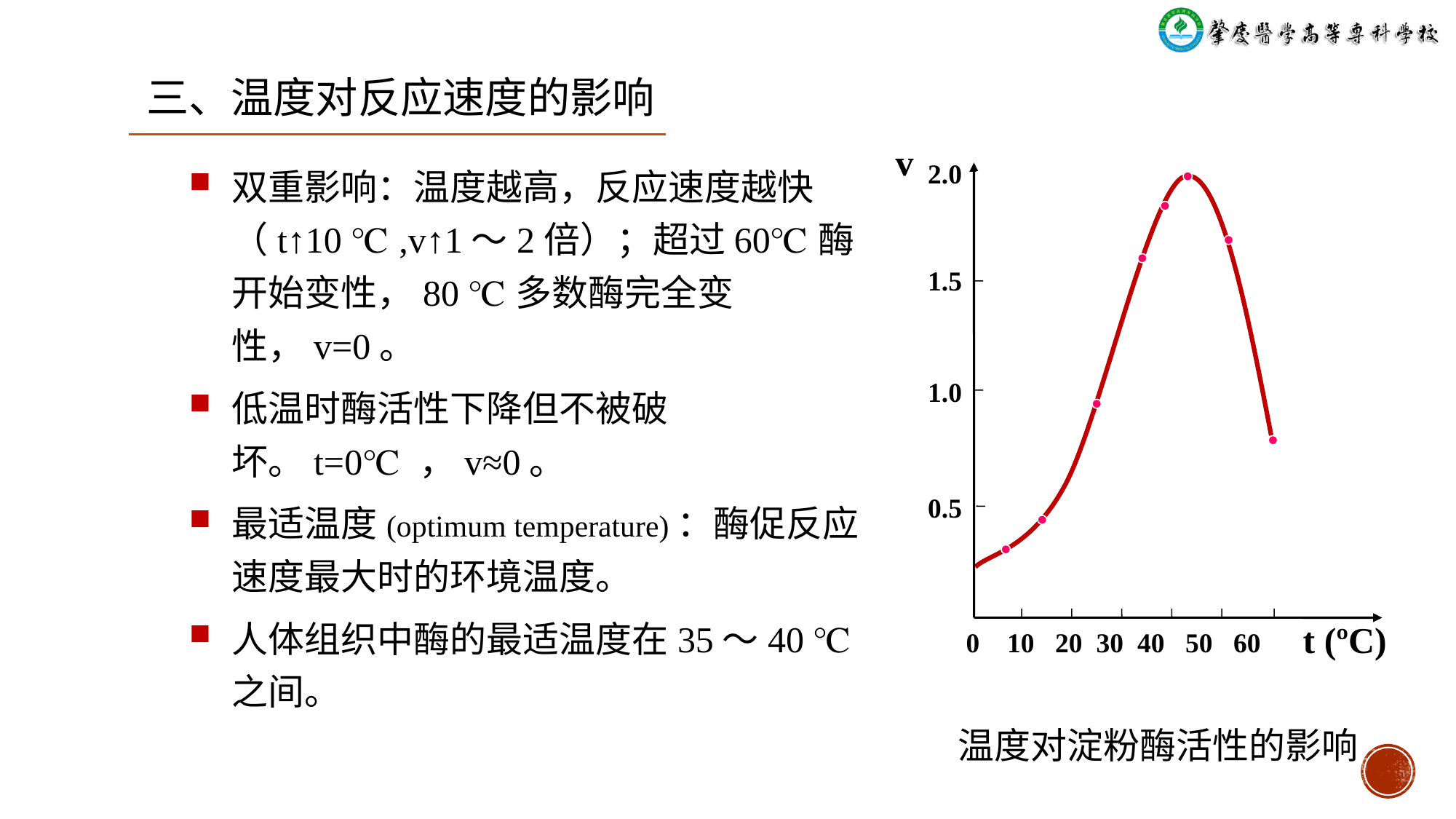

三、温度对反应速度的影响
v
2.0

1.5

1.0

0.5

t (ºC)

0    10   20  30  40   50   60
双重影响：温度越高，反应速度越快（t↑10 ℃ ,v↑1～2倍）；超过60℃酶开始变性，80 ℃多数酶完全变性，v=0。
低温时酶活性下降但不被破坏。t=0℃ ，v≈0。
最适温度(optimum temperature)：酶促反应速度最大时的环境温度。
人体组织中酶的最适温度在35～40 ℃之间。
温度对淀粉酶活性的影响